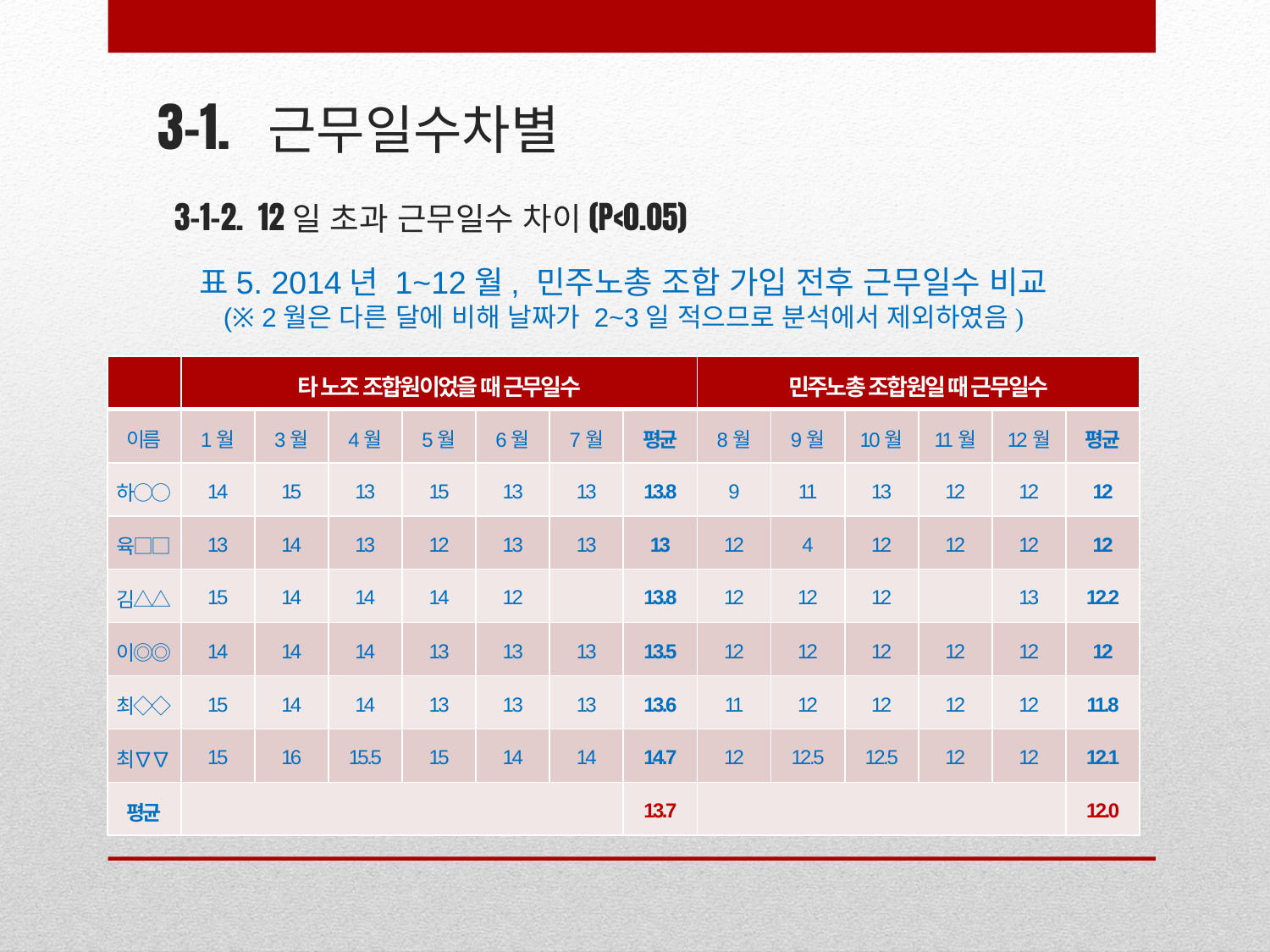

# 3-1.  근무일수차별
3-1-2.  12일 초과 근무일수 차이(P<0.05)
표5. 2014년 1~12월, 민주노총 조합 가입 전후 근무일수 비교
(※ 2월은 다른 달에 비해 날짜가 2~3일 적으므로 분석에서 제외하였음)
|  | 타 노조 조합원이었을 때 근무일수 |  |  |  |  |  |  | 민주노총 조합원일 때 근무일수 |  |  |  |  |  |
| --- | --- | --- | --- | --- | --- | --- | --- | --- | --- | --- | --- | --- | --- |
| 이름 | 1월 | 3월 | 4월 | 5월 | 6월 | 7월 | 평균 | 8월 | 9월 | 10월 | 11월 | 12월 | 평균 |
| 하○○ | 14 | 15 | 13 | 15 | 13 | 13 | 13.8 | 9 | 11 | 13 | 12 | 12 | 12 |
| 육□□ | 13 | 14 | 13 | 12 | 13 | 13 | 13 | 12 | 4 | 12 | 12 | 12 | 12 |
| 김△△ | 15 | 14 | 14 | 14 | 12 |  | 13.8 | 12 | 12 | 12 |  | 13 | 12.2 |
| 이◎◎ | 14 | 14 | 14 | 13 | 13 | 13 | 13.5 | 12 | 12 | 12 | 12 | 12 | 12 |
| 최◇◇ | 15 | 14 | 14 | 13 | 13 | 13 | 13.6 | 11 | 12 | 12 | 12 | 12 | 11.8 |
| 최∇∇ | 15 | 16 | 15.5 | 15 | 14 | 14 | 14.7 | 12 | 12.5 | 12.5 | 12 | 12 | 12.1 |
| 평균 |  |  |  |  |  |  | 13.7 |  |  |  |  |  | 12.0 |